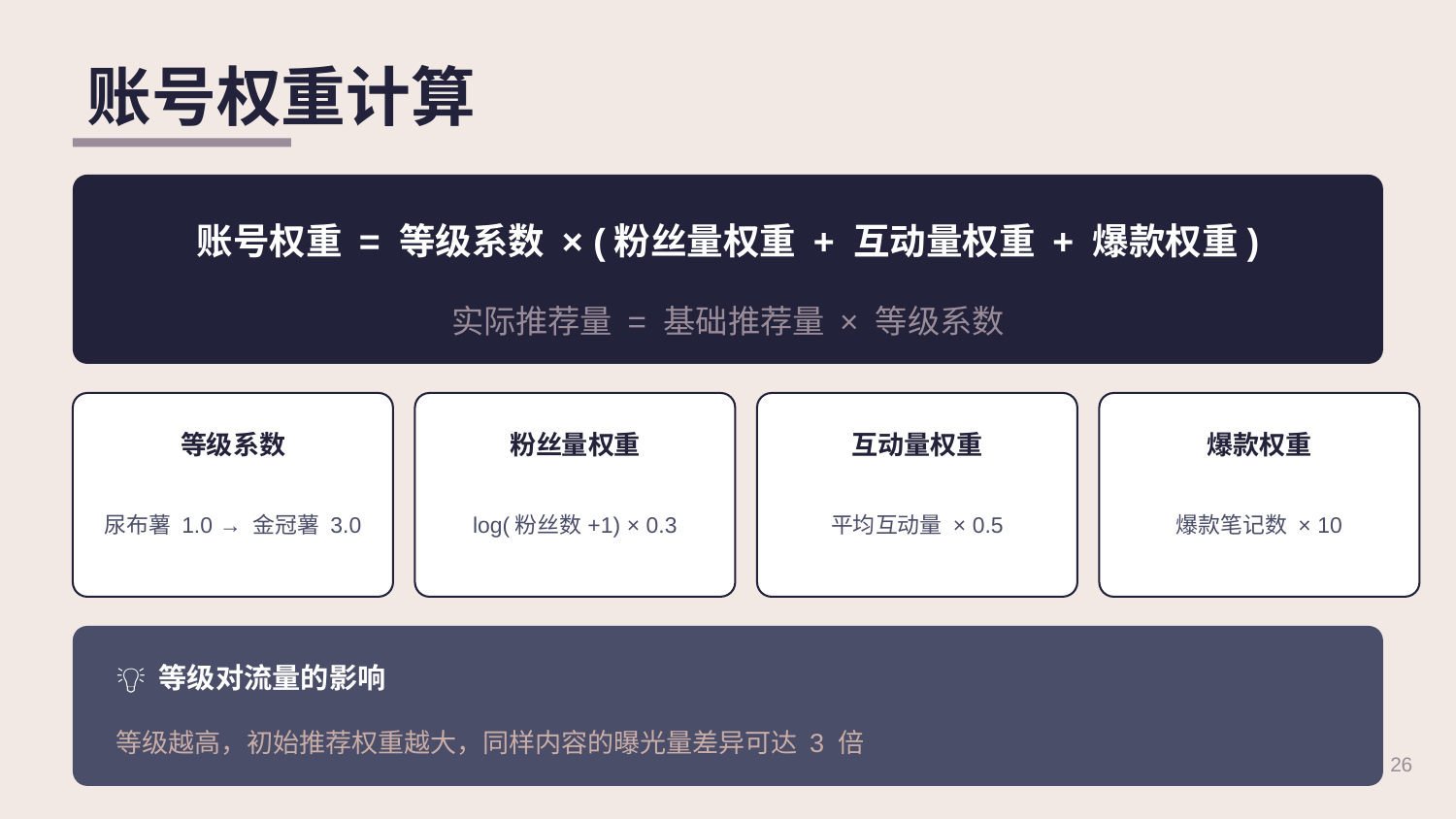

账号权重计算

账号权重 = 等级系数 × (粉丝量权重 + 互动量权重 + 爆款权重)
实际推荐量 = 基础推荐量 × 等级系数

等级系数
粉丝量权重
互动量权重
爆款权重
尿布薯 1.0 → 金冠薯 3.0
log(粉丝数+1) × 0.3
平均互动量 × 0.5
爆款笔记数 × 10

💡 等级对流量的影响
等级越高，初始推荐权重越大，同样内容的曝光量差异可达 3 倍
26